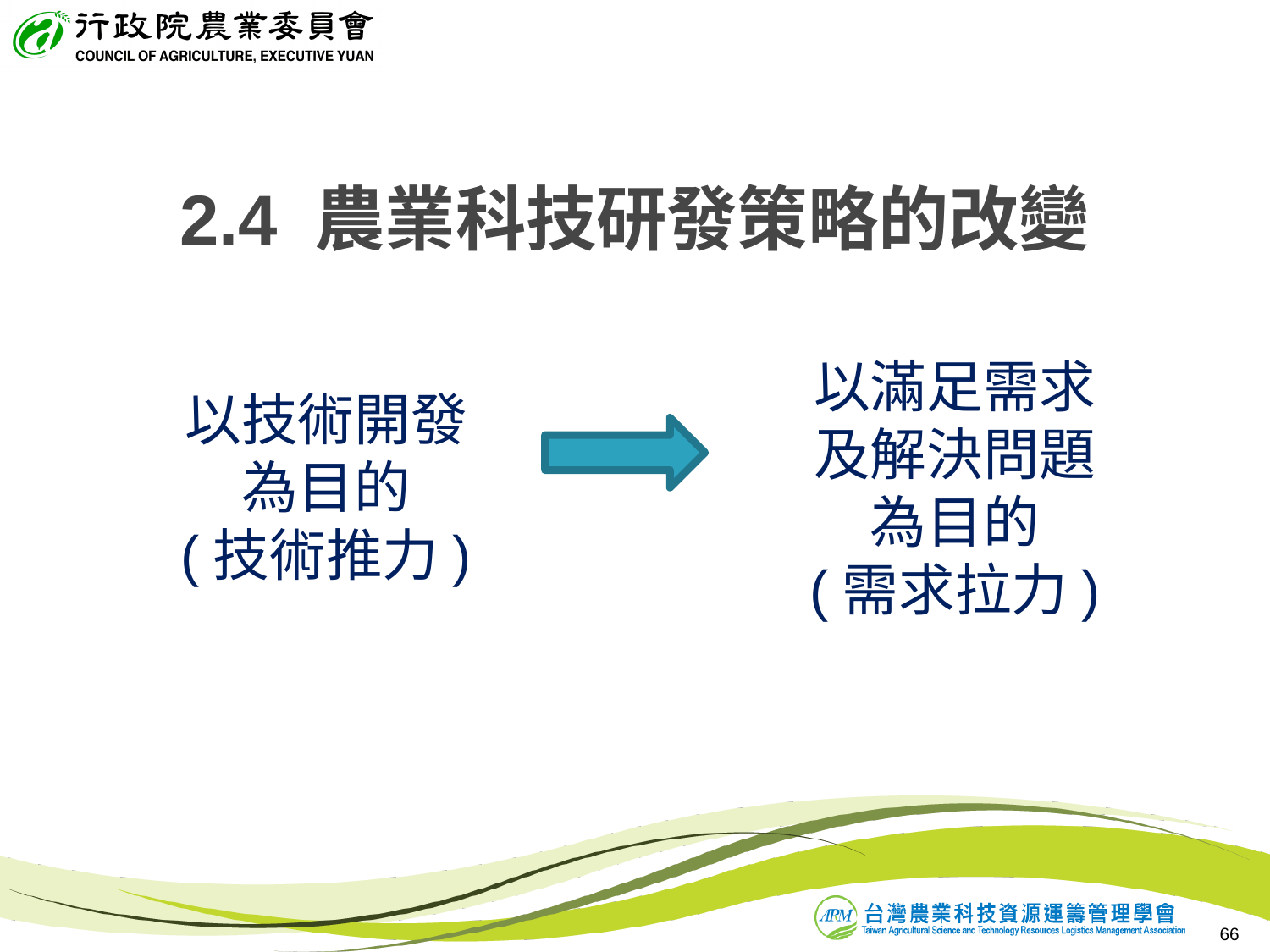

# 2.4 農業科技研發策略的改變
以滿足需求及解決問題為目的
(需求拉力)
以技術開發為目的
(技術推力)

66